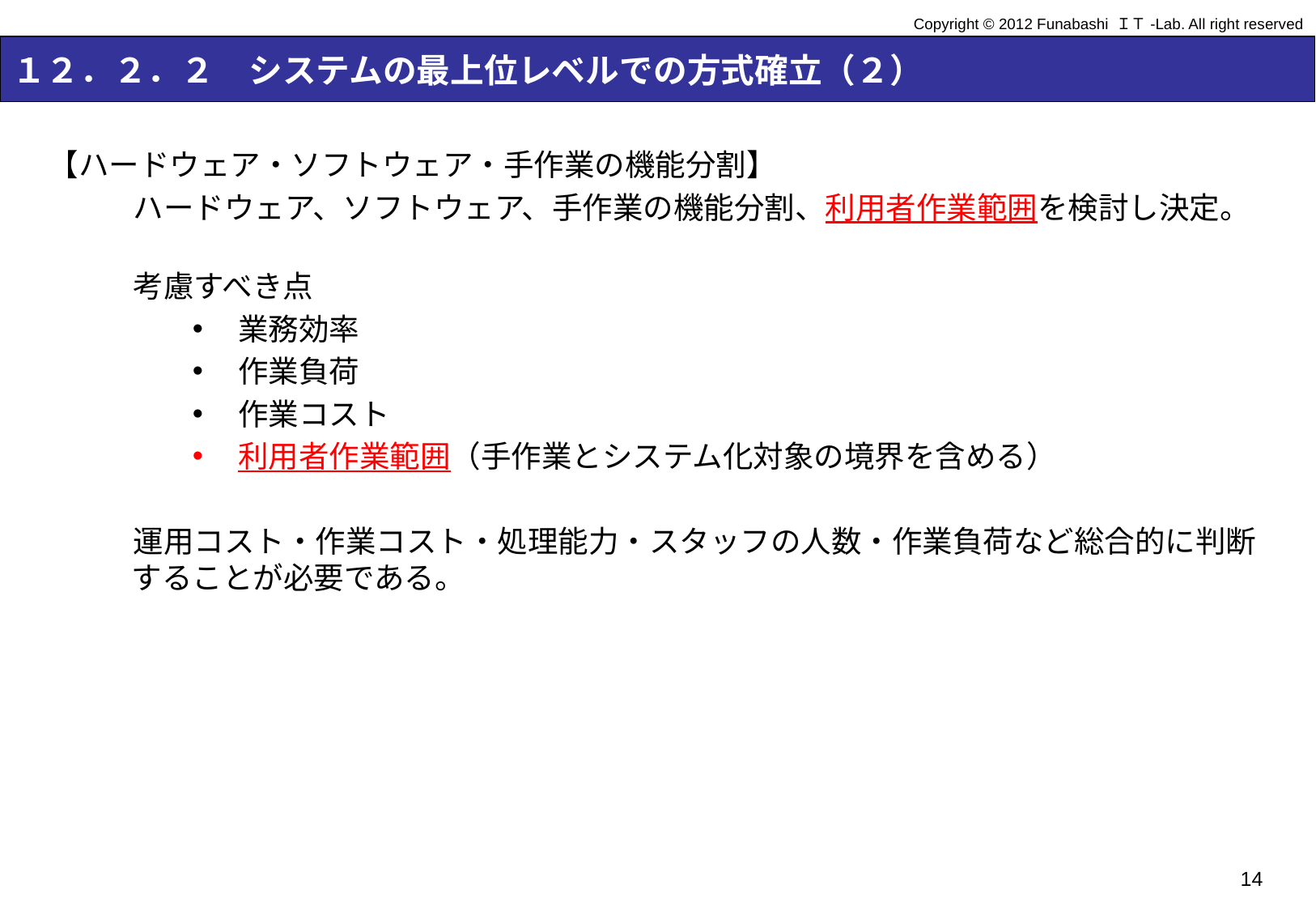

Copyright © 2012 Funabashi ＩＴ-Lab. All right reserved
# １２．２．２　システムの最上位レベルでの方式確立（２）
【ハードウェア・ソフトウェア・手作業の機能分割】
ハードウェア、ソフトウェア、手作業の機能分割、利用者作業範囲を検討し決定。
考慮すべき点
業務効率
作業負荷
作業コスト
利用者作業範囲（手作業とシステム化対象の境界を含める）

運用コスト・作業コスト・処理能力・スタッフの人数・作業負荷など総合的に判断することが必要である。
14